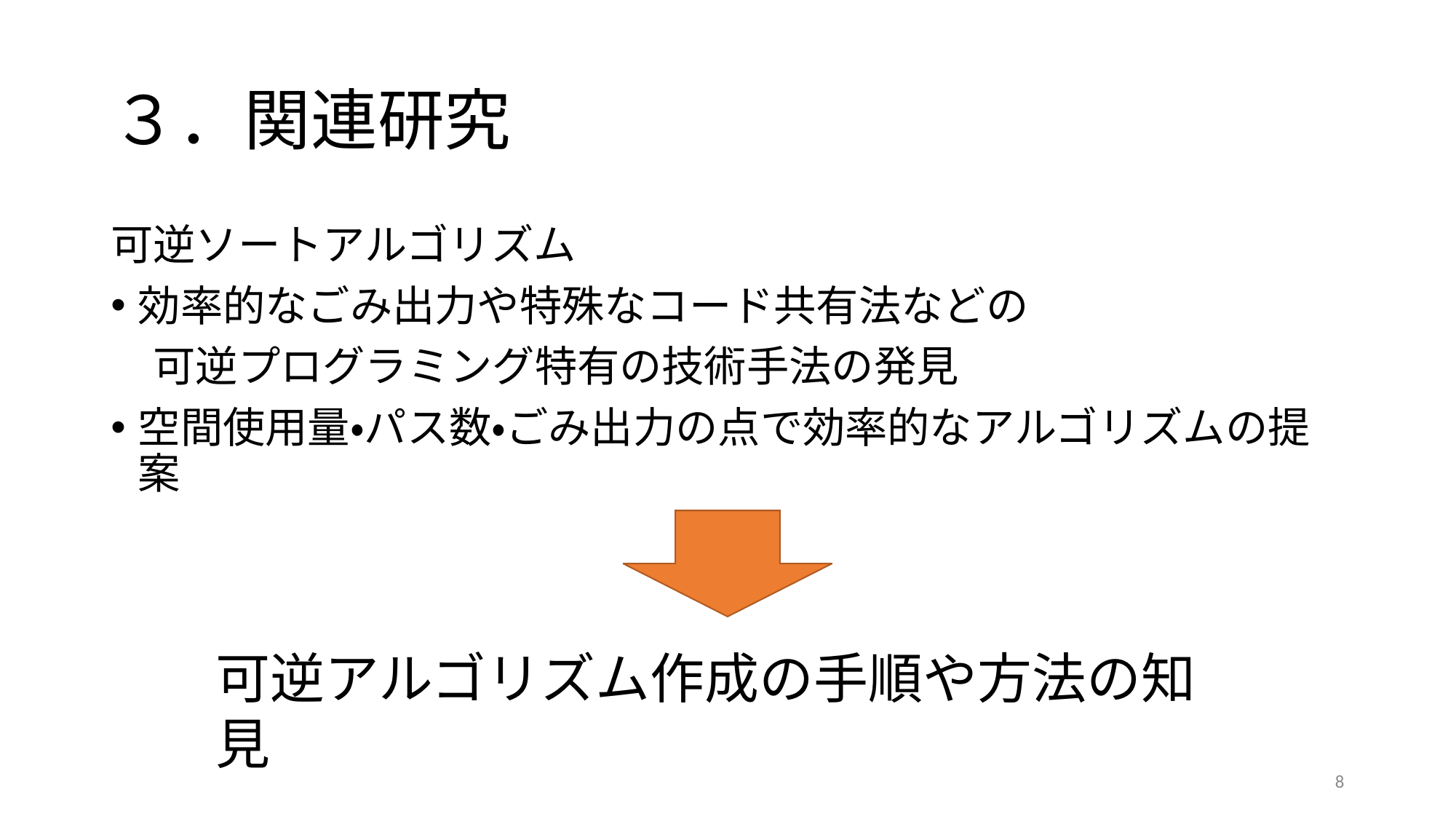

# ３．関連研究
可逆ソートアルゴリズム
効率的なごみ出力や特殊なコード共有法などの
　可逆プログラミング特有の技術手法の発見
空間使用量・パス数・ごみ出力の点で効率的なアルゴリズムの提案

可逆アルゴリズム作成の手順や方法の知見
8